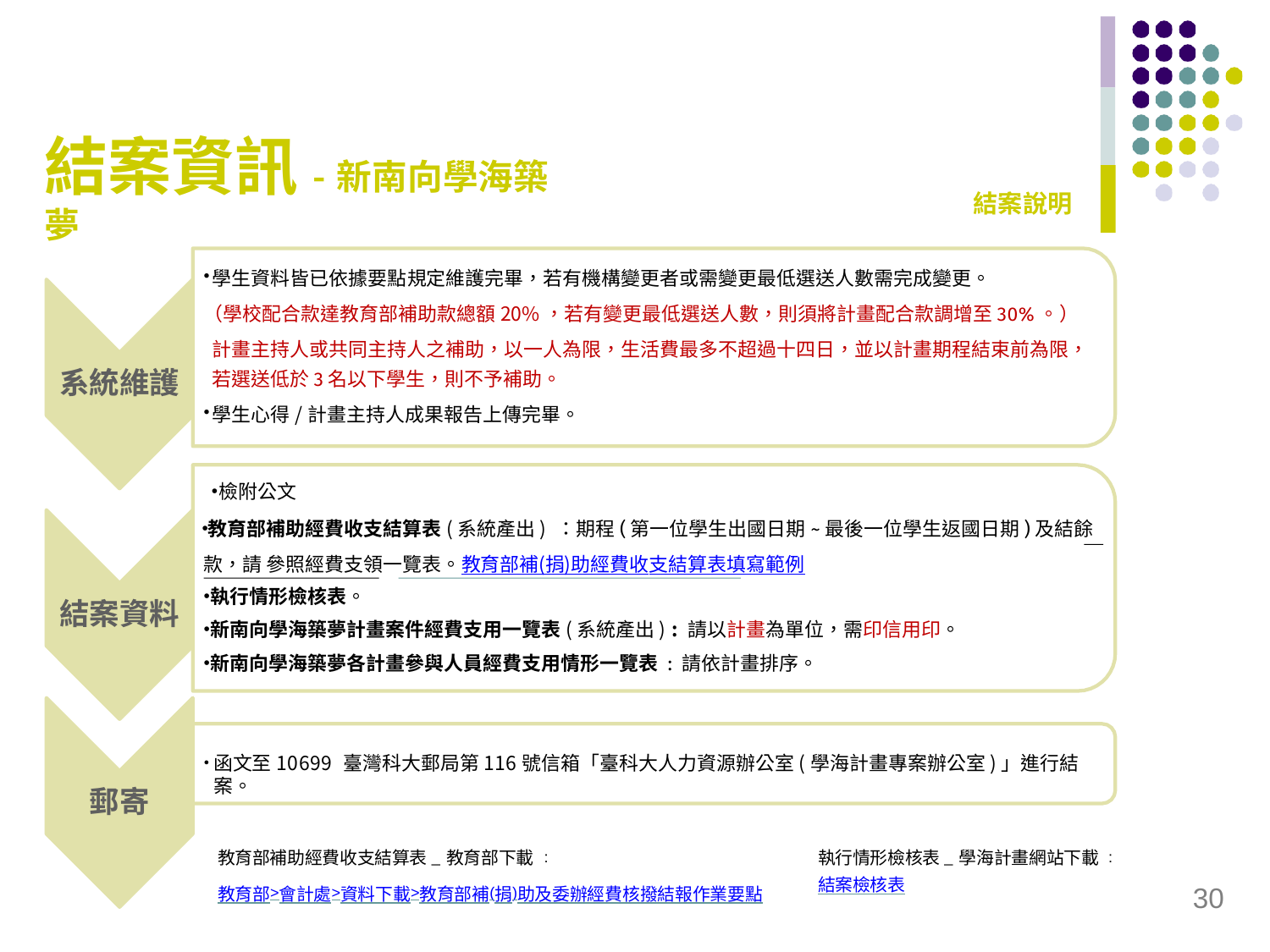

# 結案資訊-新南向學海築夢
結案說明

學生資料皆已依據要點規定維護完畢，若有機構變更者或需變更最低選送人數需完成變更。
（學校配合款達教育部補助款總額20%，若有變更最低選送人數，則須將計畫配合款調增至30%。）
計畫主持人或共同主持人之補助，以一人為限，生活費最多不超過十四日，並以計畫期程結束前為限，
若選送低於3名以下學生，則不予補助。
學生心得/計畫主持人成果報告上傳完畢。

系統維護

檢附公文
教育部補助經費收支結算表(系統產出) ：期程(第一位學生出國日期~最後一位學生返國日期)及結餘款，請 參照經費支領一覽表。教育部補(捐)助經費收支結算表填寫範例

執行情形檢核表。
新南向學海築夢計畫案件經費支用一覽表(系統產出) : 請以計畫為單位，需印信用印。
新南向學海築夢各計畫參與人員經費支用情形一覽表 : 請依計畫排序。
結案資料

函文至10699 臺灣科大郵局第116號信箱「臺科大人力資源辦公室(學海計畫專案辦公室)」進行結案。
郵寄
教育部補助經費收支結算表_教育部下載 :
教育部>會計處>資料下載>教育部補(捐)助及委辦經費核撥結報作業要點
執行情形檢核表_學海計畫網站下載 :
結案檢核表
30